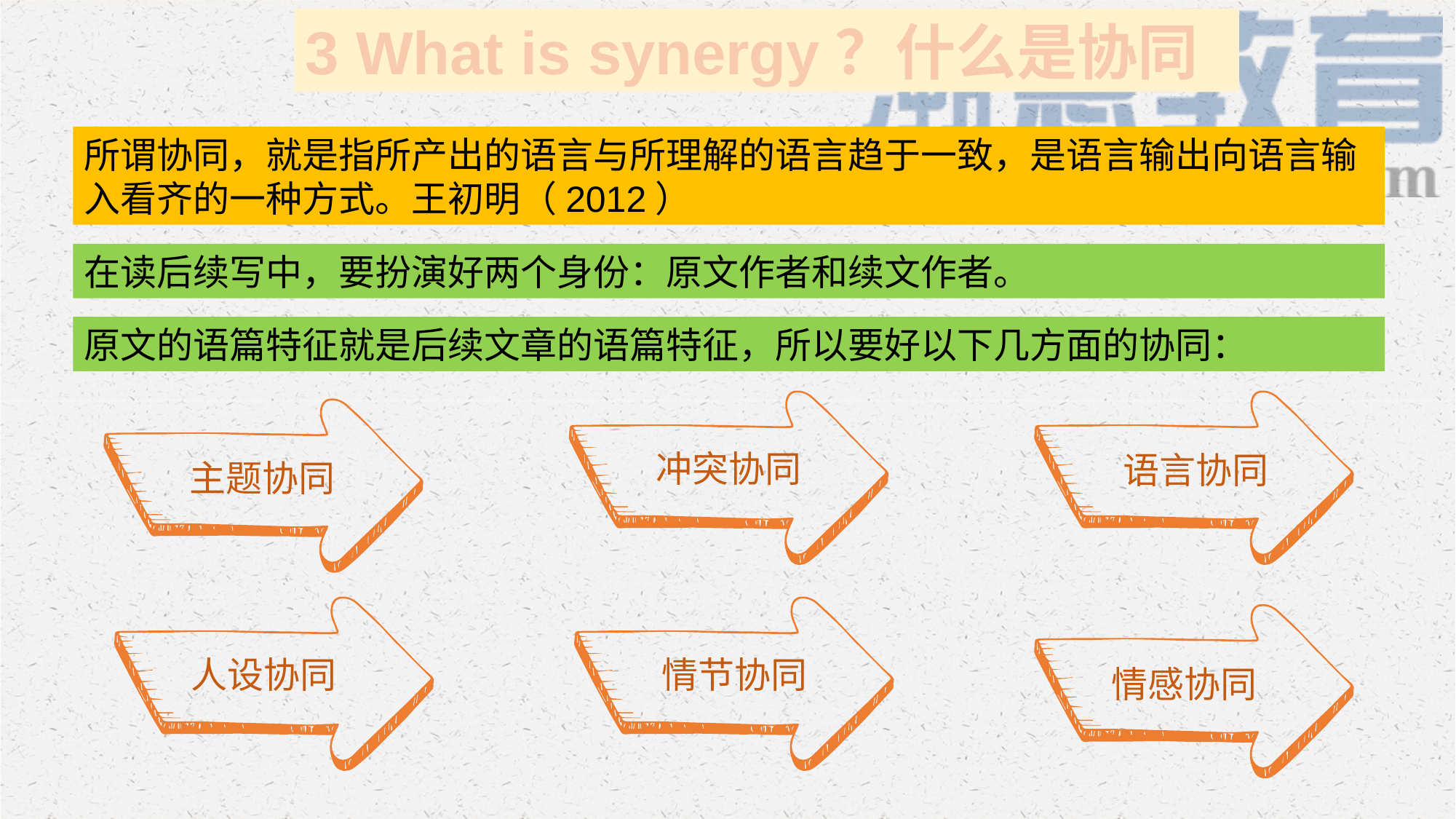

3 What is synergy？什么是协同
所谓协同，就是指所产出的语言与所理解的语言趋于一致，是语言输出向语言输入看齐的一种方式。王初明（2012）
在读后续写中，要扮演好两个身份：原文作者和续文作者。
原文的语篇特征就是后续文章的语篇特征，所以要好以下几方面的协同：

主题协同
冲突协同
语言协同

人设协同
情节协同
情感协同